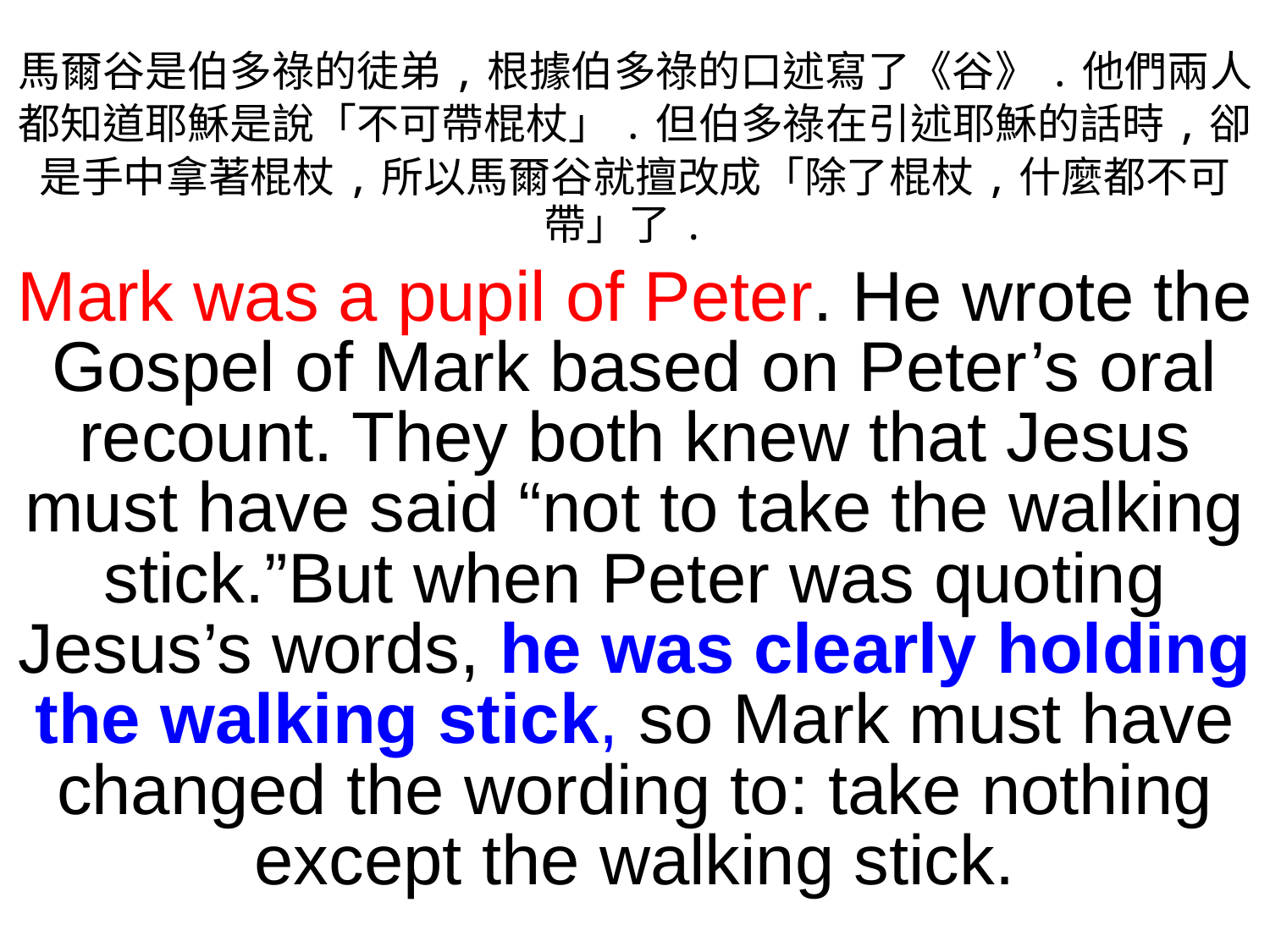

馬爾谷是伯多祿的徒弟,根據伯多祿的口述寫了《谷》.他們兩人都知道耶穌是說「不可帶棍杖」.但伯多祿在引述耶穌的話時,卻是手中拿著棍杖,所以馬爾谷就擅改成「除了棍杖,什麼都不可帶」了.
Mark was a pupil of Peter. He wrote the Gospel of Mark based on Peter’s oral recount. They both knew that Jesus must have said “not to take the walking stick.”But when Peter was quoting Jesus’s words, he was clearly holding the walking stick, so Mark must have changed the wording to: take nothing except the walking stick.